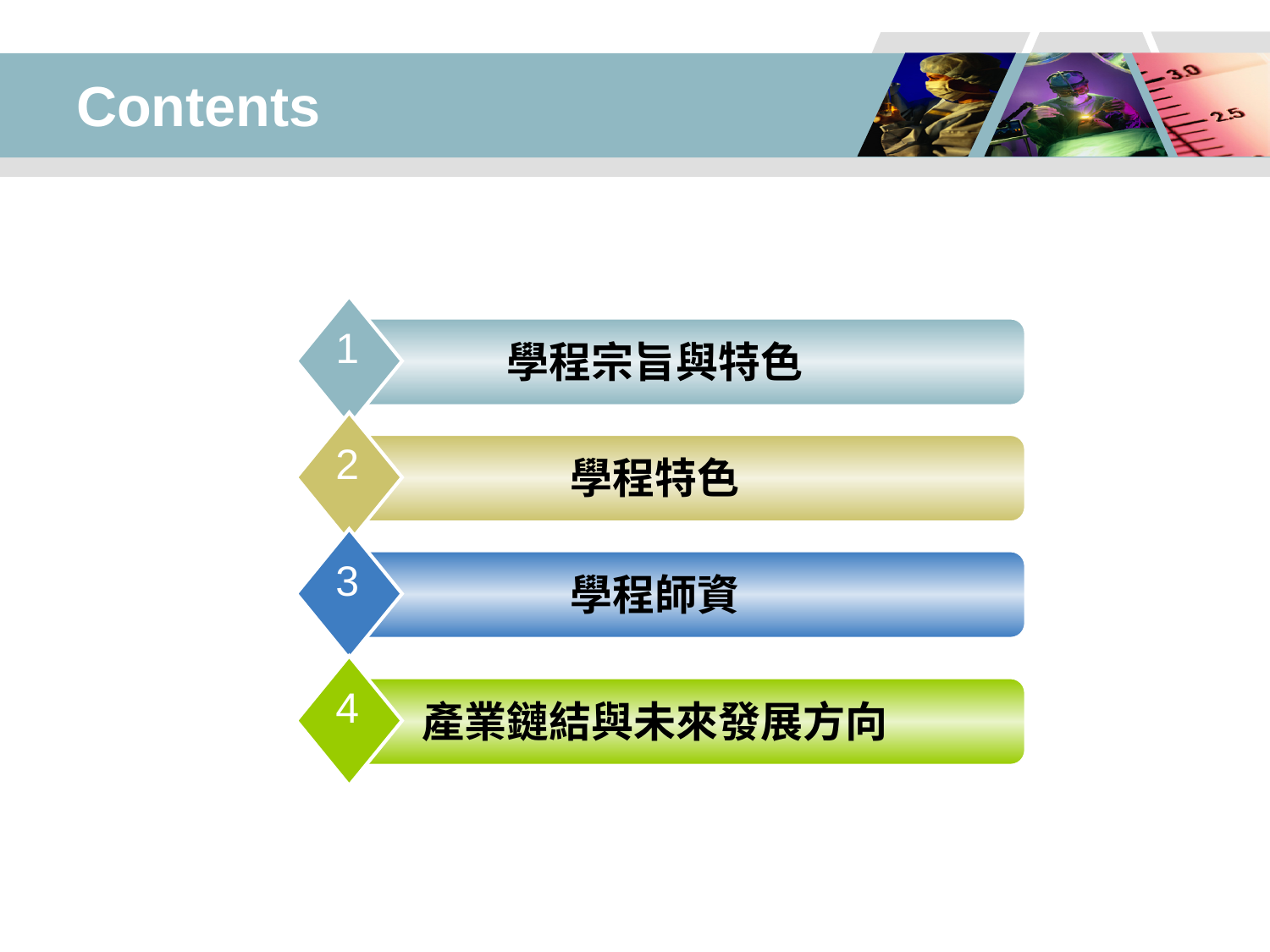

# Contents

1

學程宗旨與特色

2

學程特色

3

學程師資

4

產業鏈結與未來發展方向